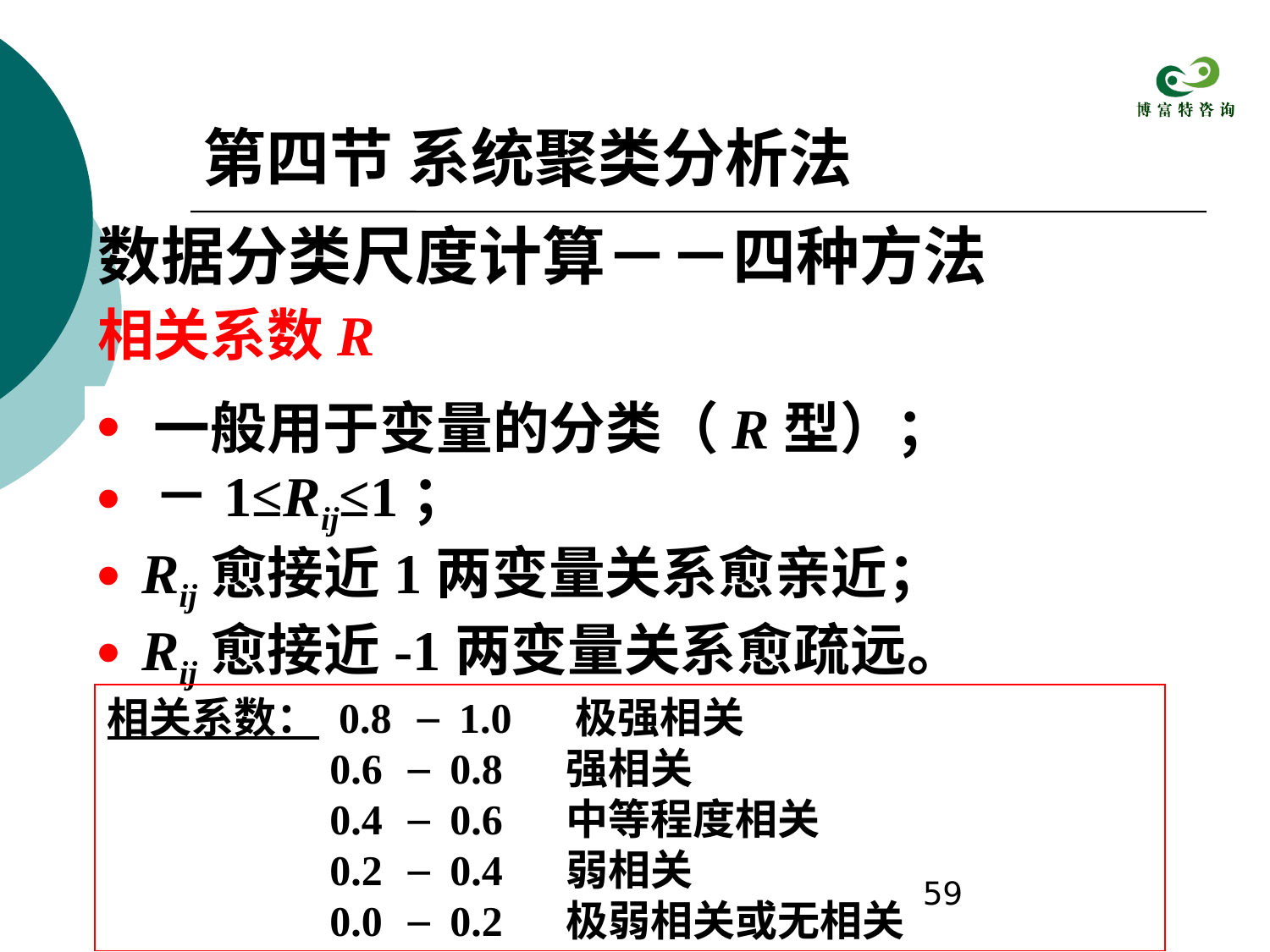

第四节 系统聚类分析法
数据分类尺度计算－－四种方法
相关系数R
 一般用于变量的分类（R型）；
 －1≤Rij≤1；
 Rij愈接近1两变量关系愈亲近；
 Rij愈接近-1两变量关系愈疏远。

相关系数： 0.8 － 1.0     极强相关
                     0.6 － 0.8     强相关
                     0.4 － 0.6     中等程度相关
                     0.2 － 0.4     弱相关
                     0.0 － 0.2     极弱相关或无相关

59